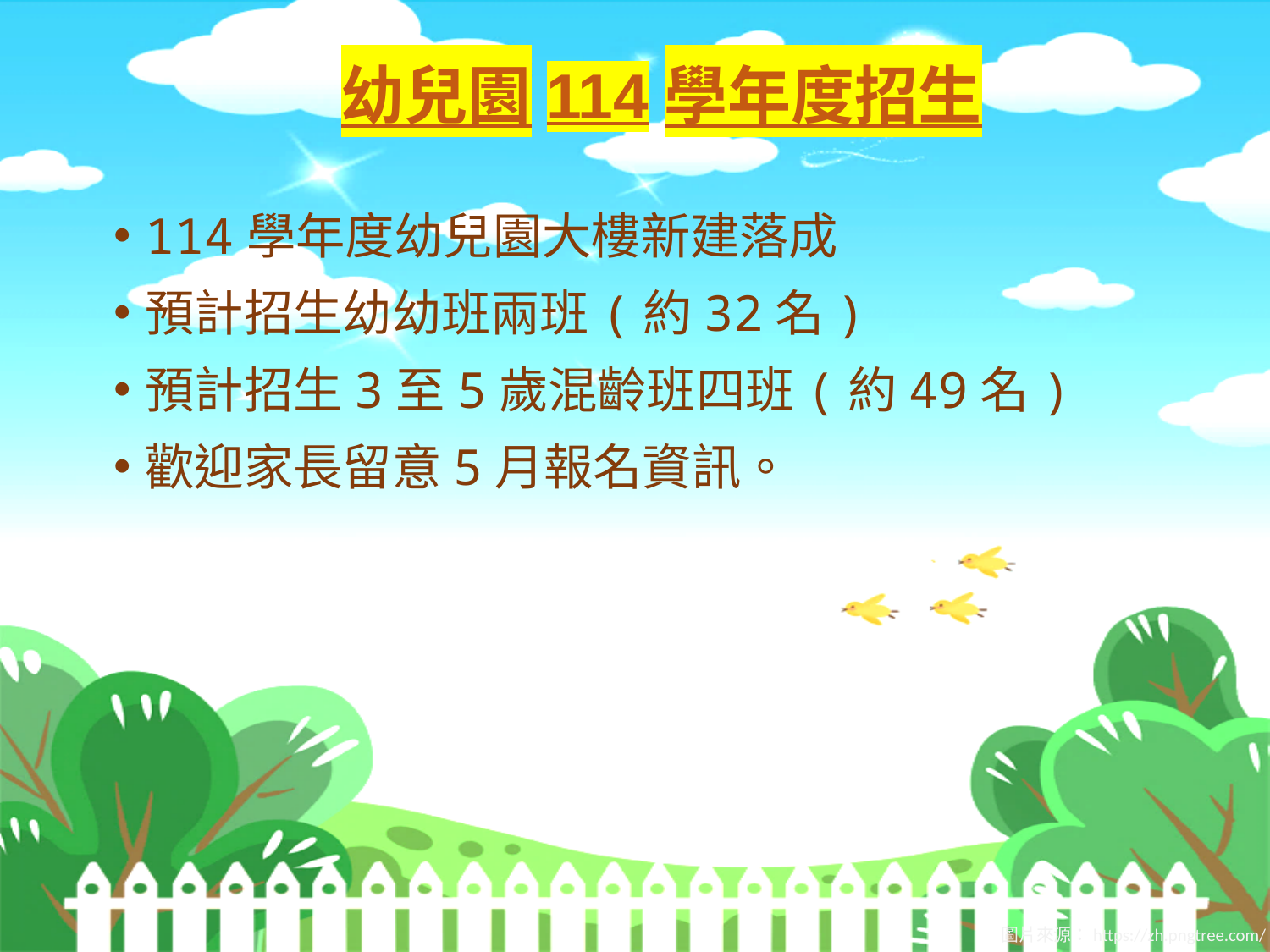

# 幼兒園114學年度招生
114學年度幼兒園大樓新建落成
預計招生幼幼班兩班(約32名)
預計招生3至5歲混齡班四班(約49名)
歡迎家長留意5月報名資訊。